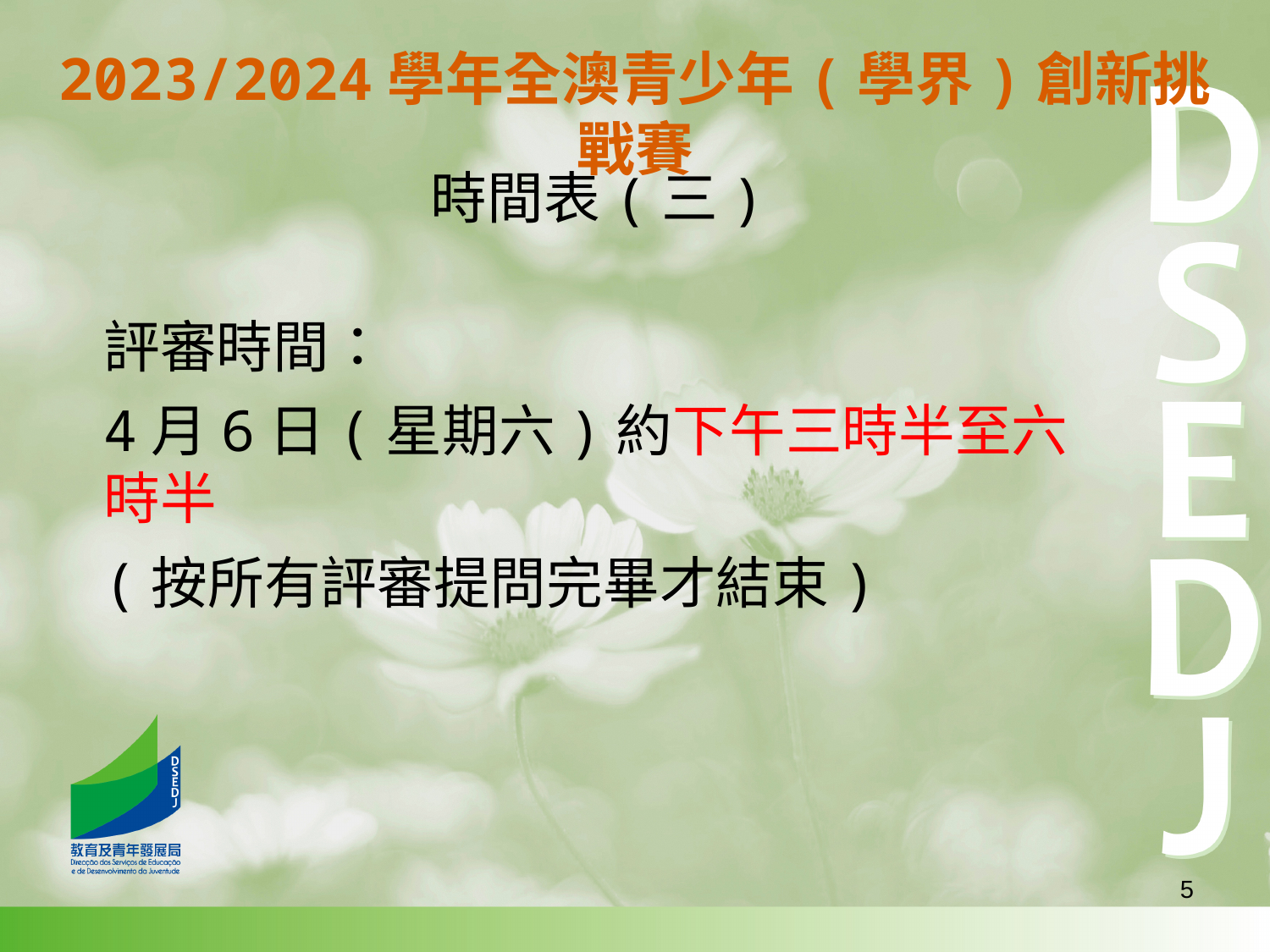

2023/2024學年全澳青少年(學界)創新挑戰賽
時間表(三)

評審時間：
4月6日(星期六)約下午三時半至六時半
(按所有評審提問完畢才結束)

5